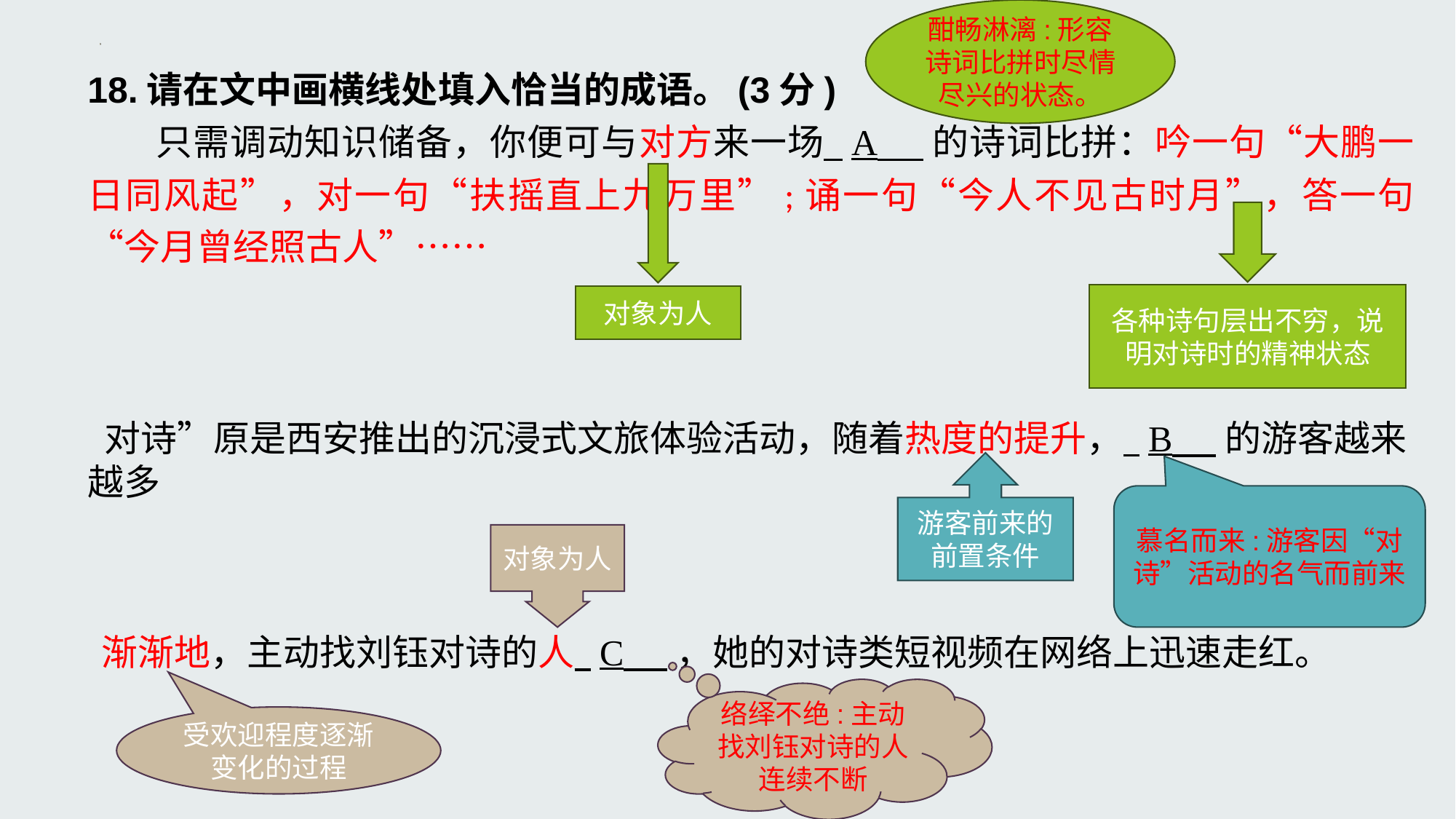

酣畅淋漓:形容诗词比拼时尽情尽兴的状态。
18.请在文中画横线处填入恰当的成语。(3分)
   只需调动知识储备，你便可与对方来一场  A  的诗词比拼：吟一句“大鹏一日同风起”，对一句“扶摇直上九万里”;诵一句“今人不见古时月”，答一句“今月曾经照古人”……

各种诗句层出不穷，说明对诗时的精神状态
对象为人
 对诗”原是西安推出的沉浸式文旅体验活动，随着热度的提升，  B  的游客越来越多
游客前来的前置条件
慕名而来:游客因“对诗”活动的名气而前来
对象为人
渐渐地，主动找刘钰对诗的人  C  ，她的对诗类短视频在网络上迅速走红。
络绎不绝:主动找刘钰对诗的人连续不断
受欢迎程度逐渐变化的过程